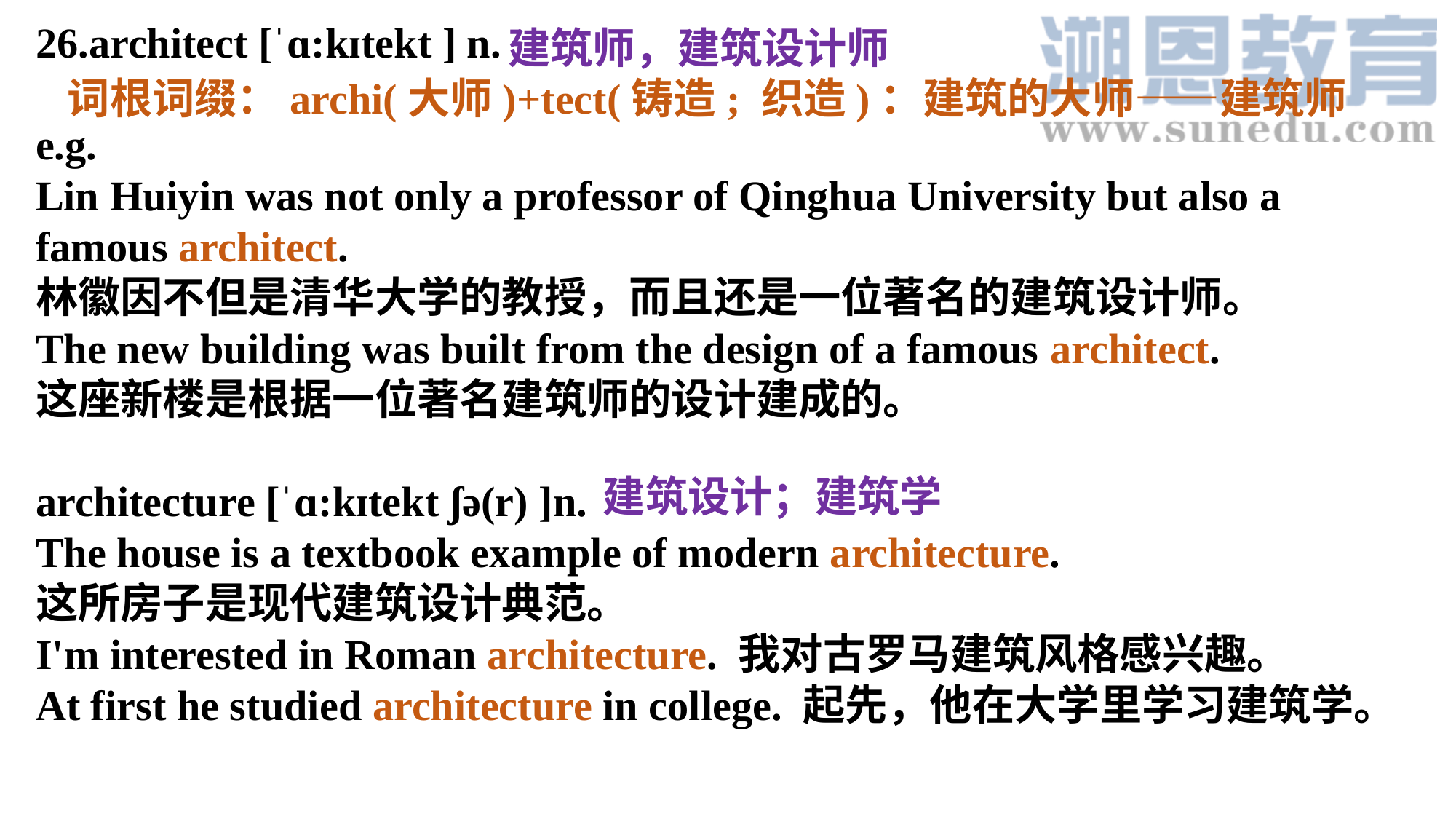

26.architect [ˈɑ:kɪtekt ] n.

e.g.
Lin Huiyin was not only a professor of Qinghua University but also a famous architect.
林徽因不但是清华大学的教授，而且还是一位著名的建筑设计师。
The new building was built from the design of a famous architect.
这座新楼是根据一位著名建筑师的设计建成的。

architecture [ˈɑ:kɪtekt ʃə(r) ]n.
The house is a textbook example of modern architecture.
这所房子是现代建筑设计典范。
I'm interested in Roman architecture. 我对古罗马建筑风格感兴趣。
At first he studied architecture in college. 起先，他在大学里学习建筑学。

建筑师，建筑设计师
词根词缀：archi(大师)+tect(铸造; 织造)：建筑的大师——建筑师
建筑设计；建筑学